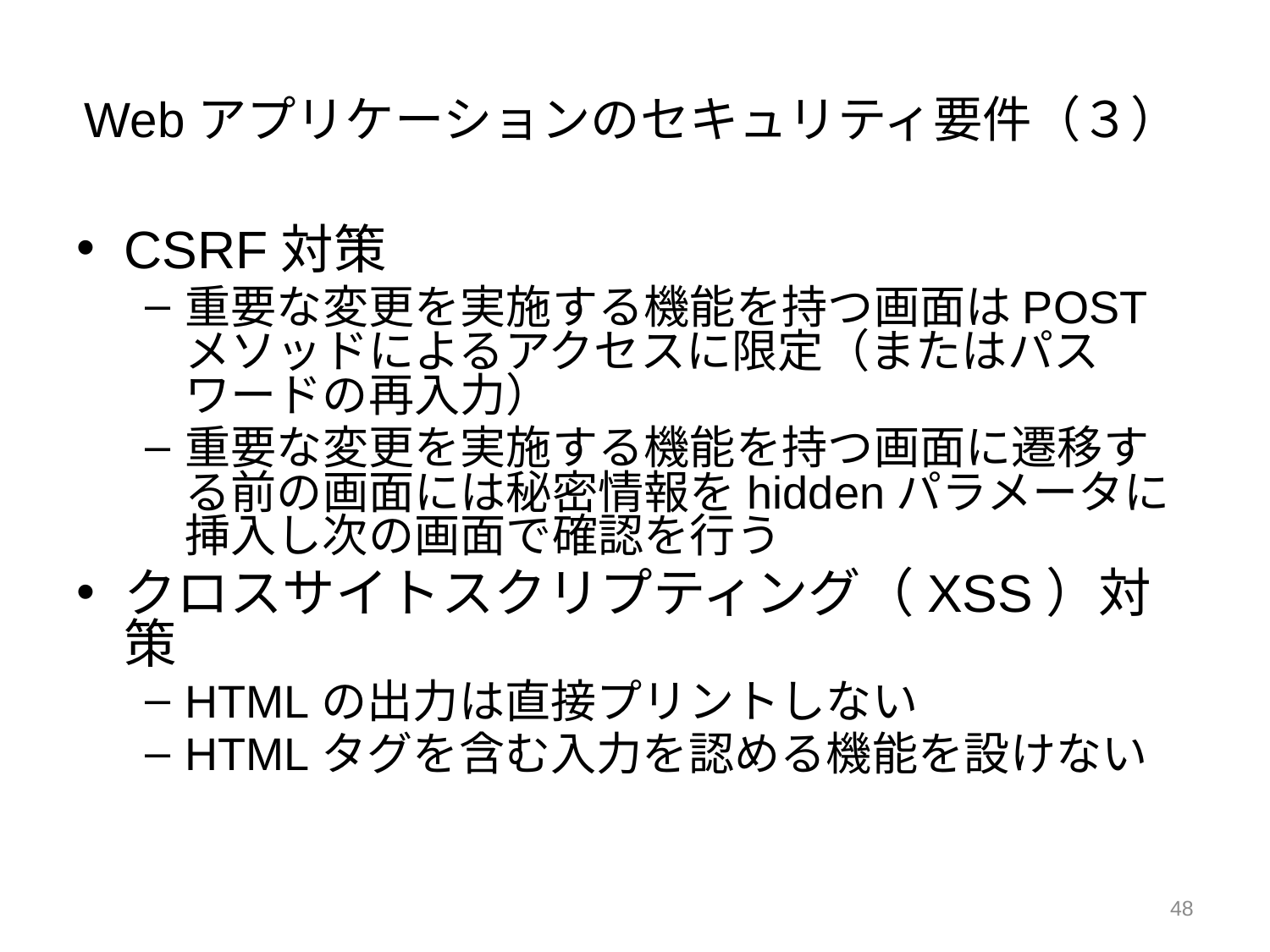

# Webアプリケーションのセキュリティ要件（３）
CSRF対策
重要な変更を実施する機能を持つ画面はPOSTメソッドによるアクセスに限定（またはパスワードの再入力）
重要な変更を実施する機能を持つ画面に遷移する前の画面には秘密情報をhiddenパラメータに挿入し次の画面で確認を行う
クロスサイトスクリプティング（XSS）対策
HTMLの出力は直接プリントしない
HTMLタグを含む入力を認める機能を設けない
48